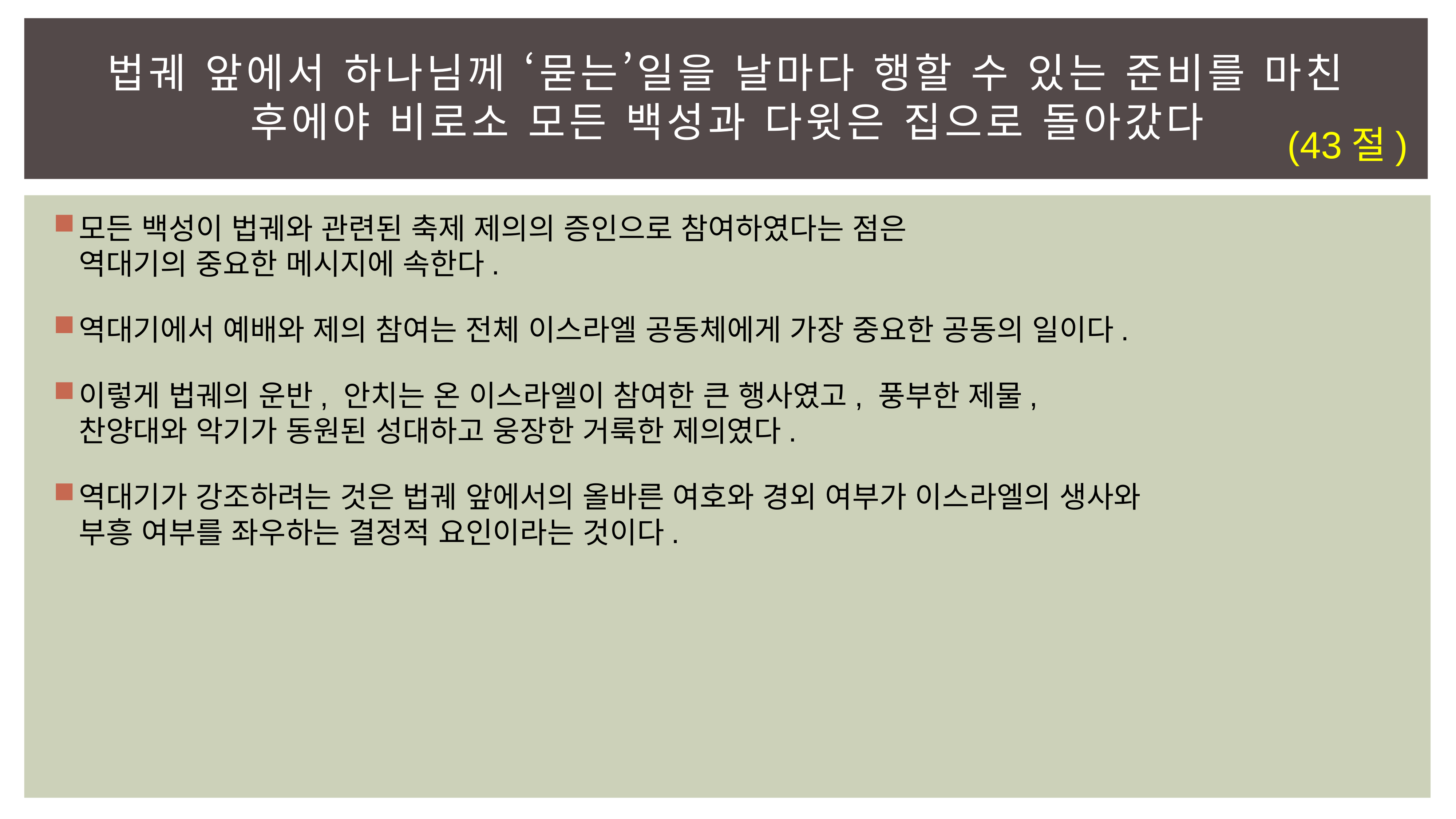

# 법궤 앞에서 하나님께 ‘묻는’일을 날마다 행할 수 있는 준비를 마친 후에야 비로소 모든 백성과 다윗은 집으로 돌아갔다

(43절)

모든 백성이 법궤와 관련된 축제 제의의 증인으로 참여하였다는 점은
역대기의 중요한 메시지에 속한다.
역대기에서 예배와 제의 참여는 전체 이스라엘 공동체에게 가장 중요한 공동의 일이다.
이렇게 법궤의 운반, 안치는 온 이스라엘이 참여한 큰 행사였고, 풍부한 제물,
찬양대와 악기가 동원된 성대하고 웅장한 거룩한 제의였다.
역대기가 강조하려는 것은 법궤 앞에서의 올바른 여호와 경외 여부가 이스라엘의 생사와
부흥 여부를 좌우하는 결정적 요인이라는 것이다.